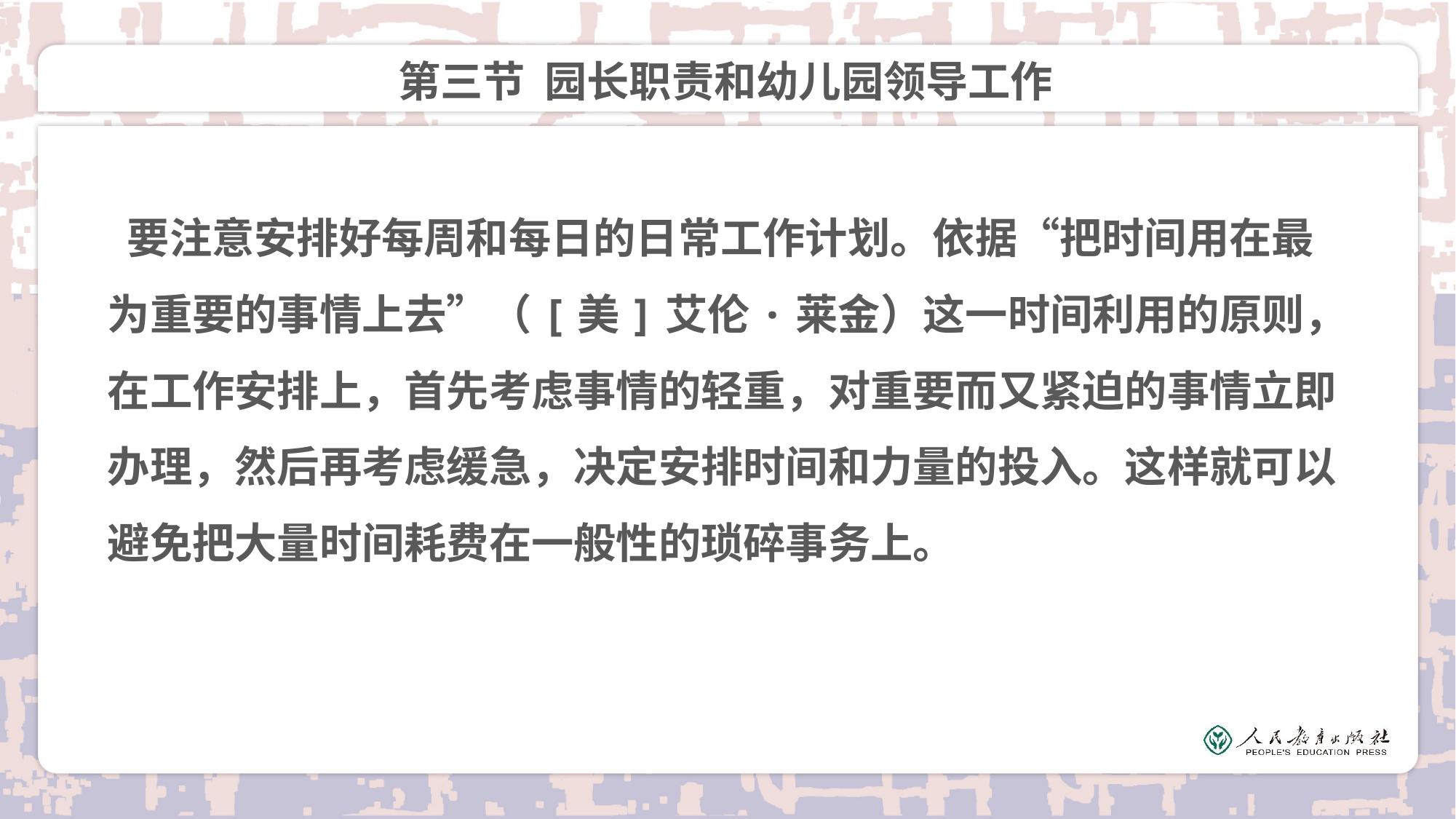

# 第三节  园长职责和幼儿园领导工作
 要注意安排好每周和每日的日常工作计划。依据“把时间用在最为重要的事情上去”（[美]艾伦·莱金）这一时间利用的原则，在工作安排上，首先考虑事情的轻重，对重要而又紧迫的事情立即办理，然后再考虑缓急，决定安排时间和力量的投入。这样就可以避免把大量时间耗费在一般性的琐碎事务上。